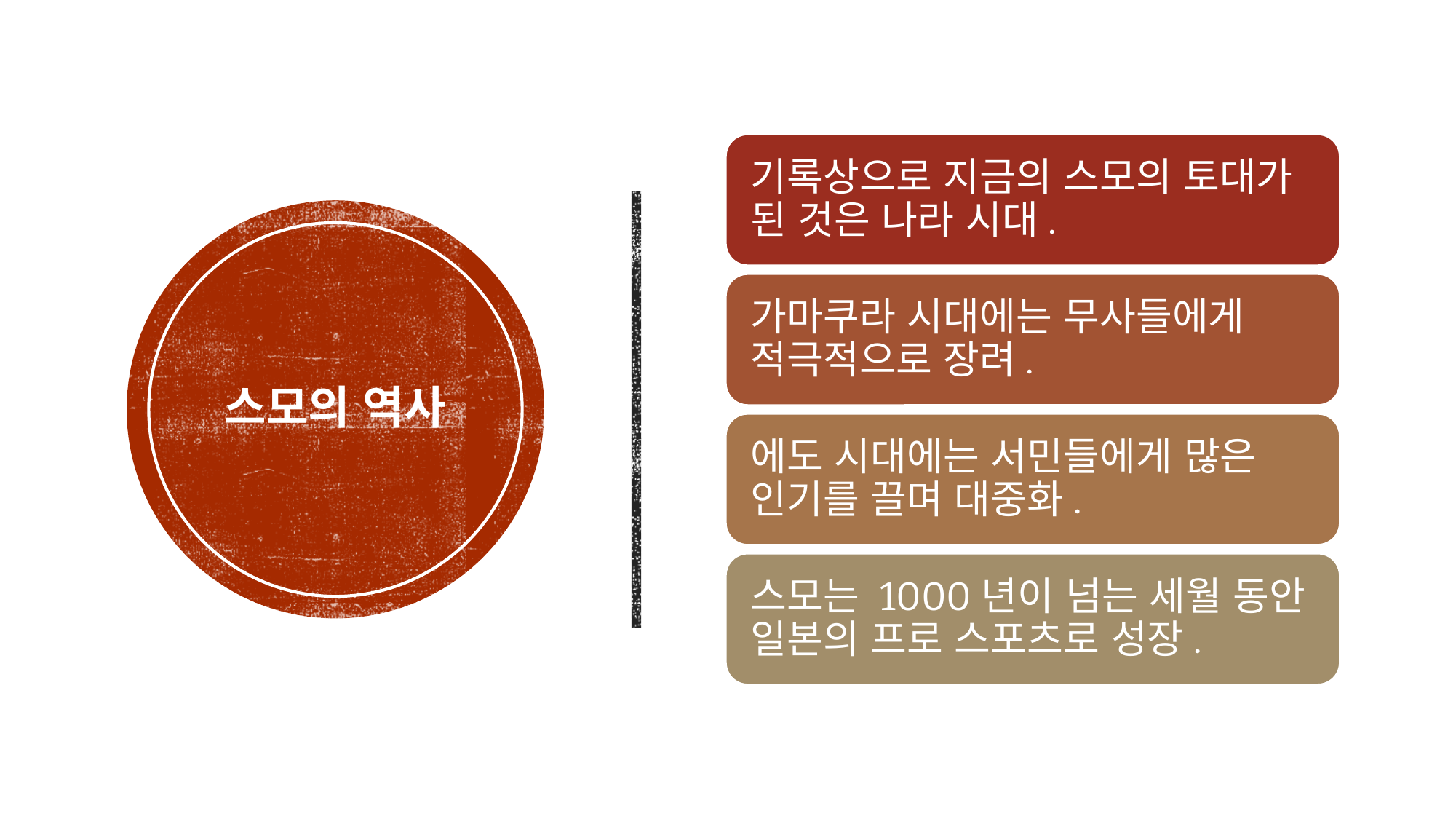

기록상으로 지금의 스모의 토대가 된 것은 나라 시대.
가마쿠라 시대에는 무사들에게 적극적으로 장려.
에도 시대에는 서민들에게 많은 인기를 끌며 대중화.
스모는 1000년이 넘는 세월 동안 일본의 프로 스포츠로 성장.

# 스모의 역사